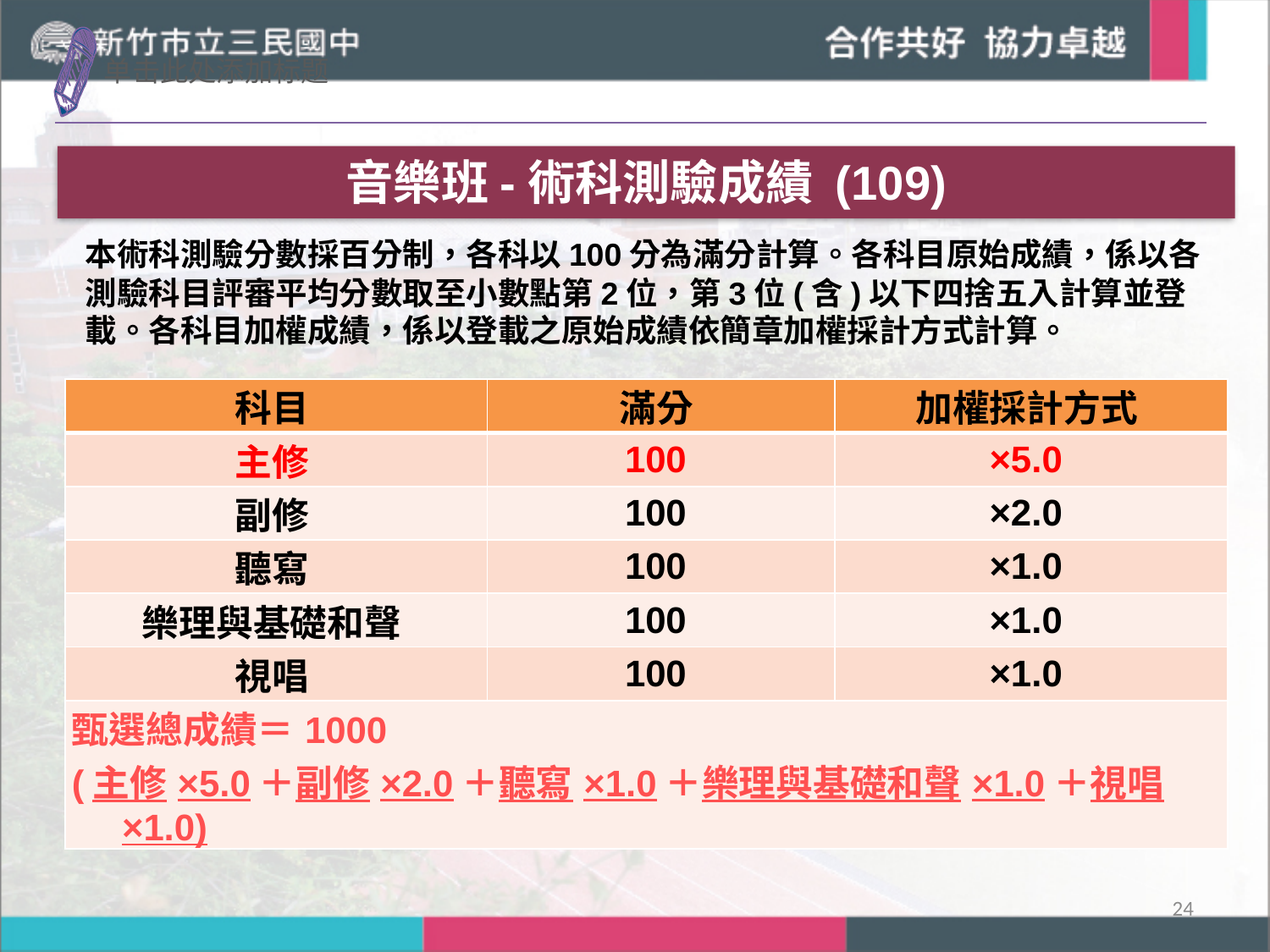

音樂班-術科測驗成績 (109)
本術科測驗分數採百分制，各科以100分為滿分計算。各科目原始成績，係以各測驗科目評審平均分數取至小數點第2位，第3位(含)以下四捨五入計算並登載。各科目加權成績，係以登載之原始成績依簡章加權採計方式計算。
| 科目 | 滿分 | 加權採計方式 |
| --- | --- | --- |
| 主修 | 100 | ×5.0 |
| 副修 | 100 | ×2.0 |
| 聽寫 | 100 | ×1.0 |
| 樂理與基礎和聲 | 100 | ×1.0 |
| 視唱 | 100 | ×1.0 |
| 甄選總成績＝1000 (主修×5.0＋副修×2.0＋聽寫×1.0＋樂理與基礎和聲×1.0＋視唱×1.0) |  |  |
24